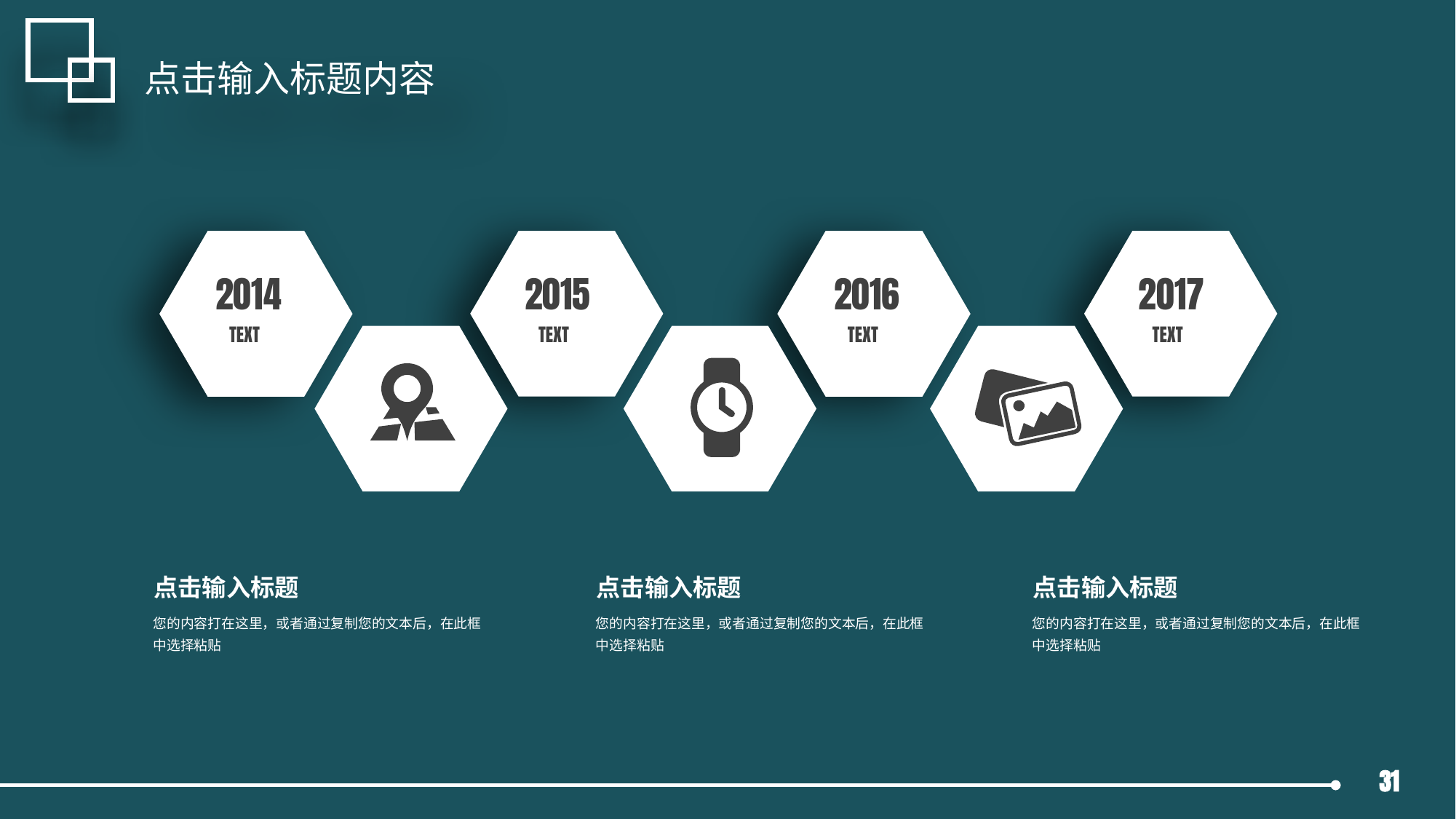

延迟符
点击输入标题内容

2014
TEXT
2015
TEXT
2016
TEXT
2017
TEXT

点击输入标题
您的内容打在这里，或者通过复制您的文本后，在此框中选择粘贴
点击输入标题
您的内容打在这里，或者通过复制您的文本后，在此框中选择粘贴
点击输入标题
您的内容打在这里，或者通过复制您的文本后，在此框中选择粘贴
31